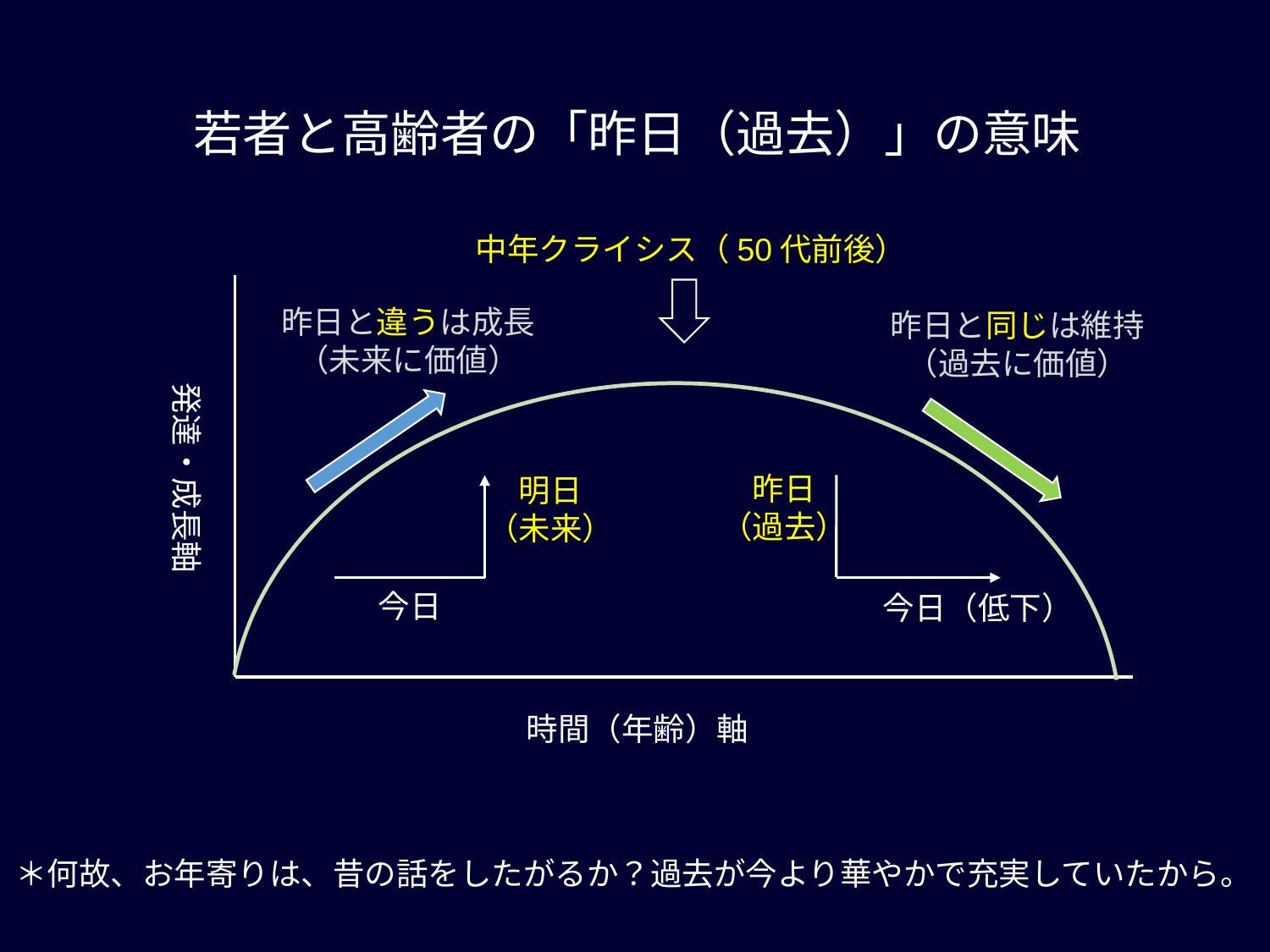

若者と高齢者の「昨日（過去）」の意味
中年クライシス（50代前後）

昨日と違うは成長
（未来に価値）
昨日と同じは維持
（過去に価値）
発達・成長軸

昨日
（過去）
明日
（未来）
今日
今日（低下）
時間（年齢）軸
＊何故、お年寄りは、昔の話をしたがるか？過去が今より華やかで充実していたから。